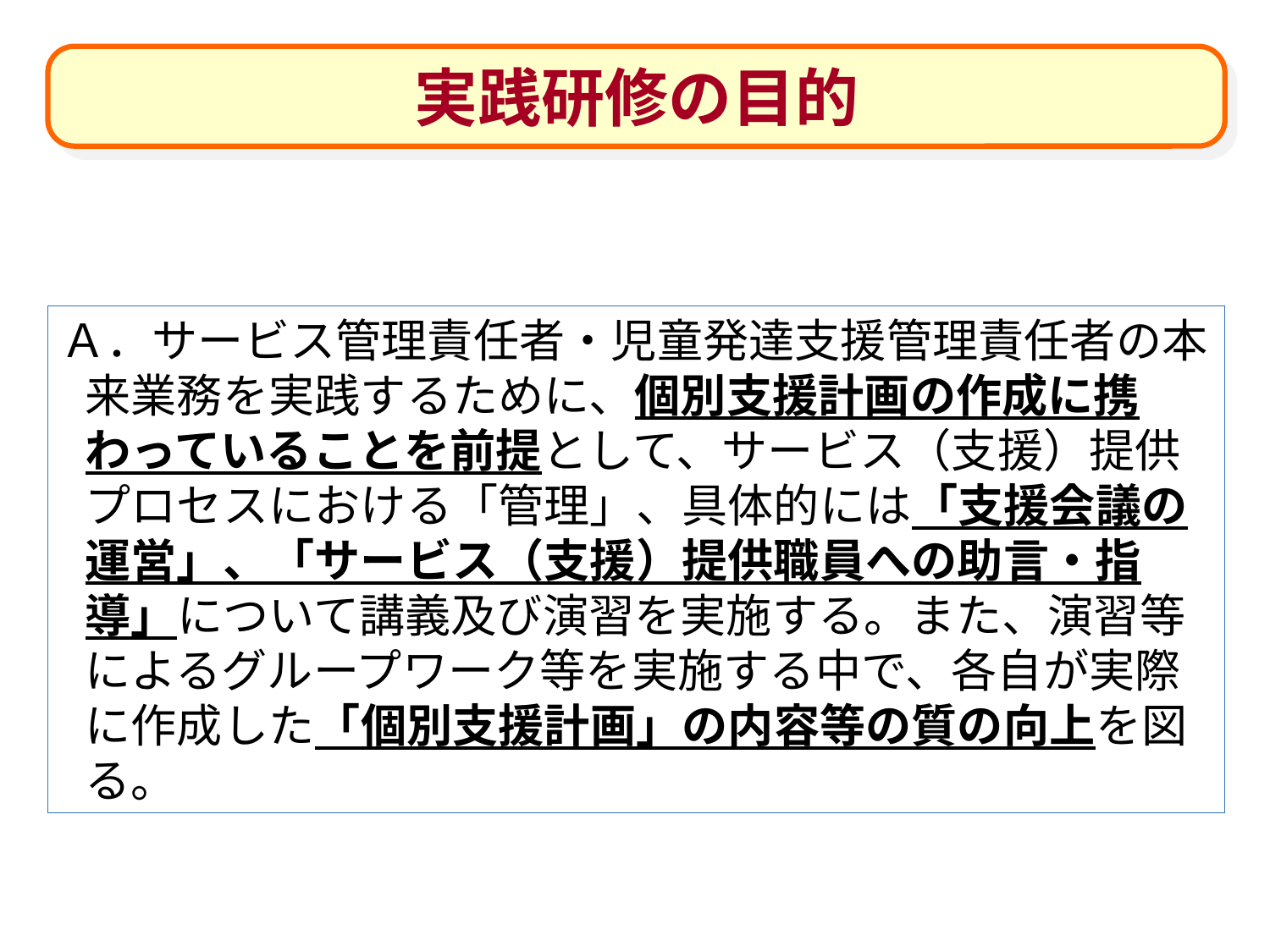

実践研修の目的
Ａ．サービス管理責任者・児童発達支援管理責任者の本来業務を実践するために、個別支援計画の作成に携わっていることを前提として、サービス（支援）提供プロセスにおける「管理」、具体的には「支援会議の運営」、「サービス（支援）提供職員への助言・指導」について講義及び演習を実施する。また、演習等によるグループワーク等を実施する中で、各自が実際に作成した「個別支援計画」の内容等の質の向上を図る。